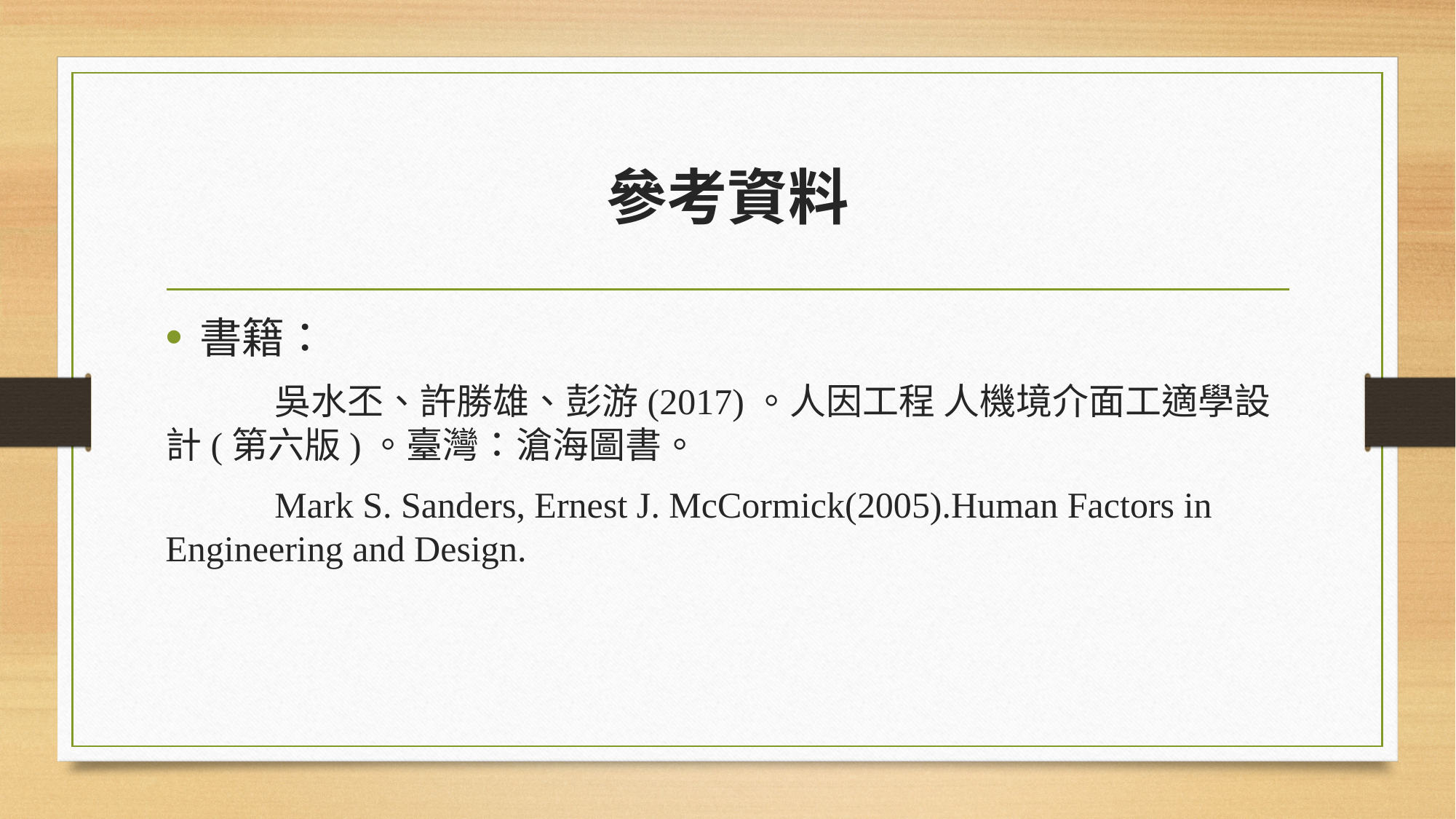

# 參考資料
書籍：
	吳水丕、許勝雄、彭游(2017)。人因工程 人機境介面工適學設計(第六版)。臺灣：滄海圖書。
	Mark S. Sanders, Ernest J. McCormick(2005).Human Factors in Engineering and Design.